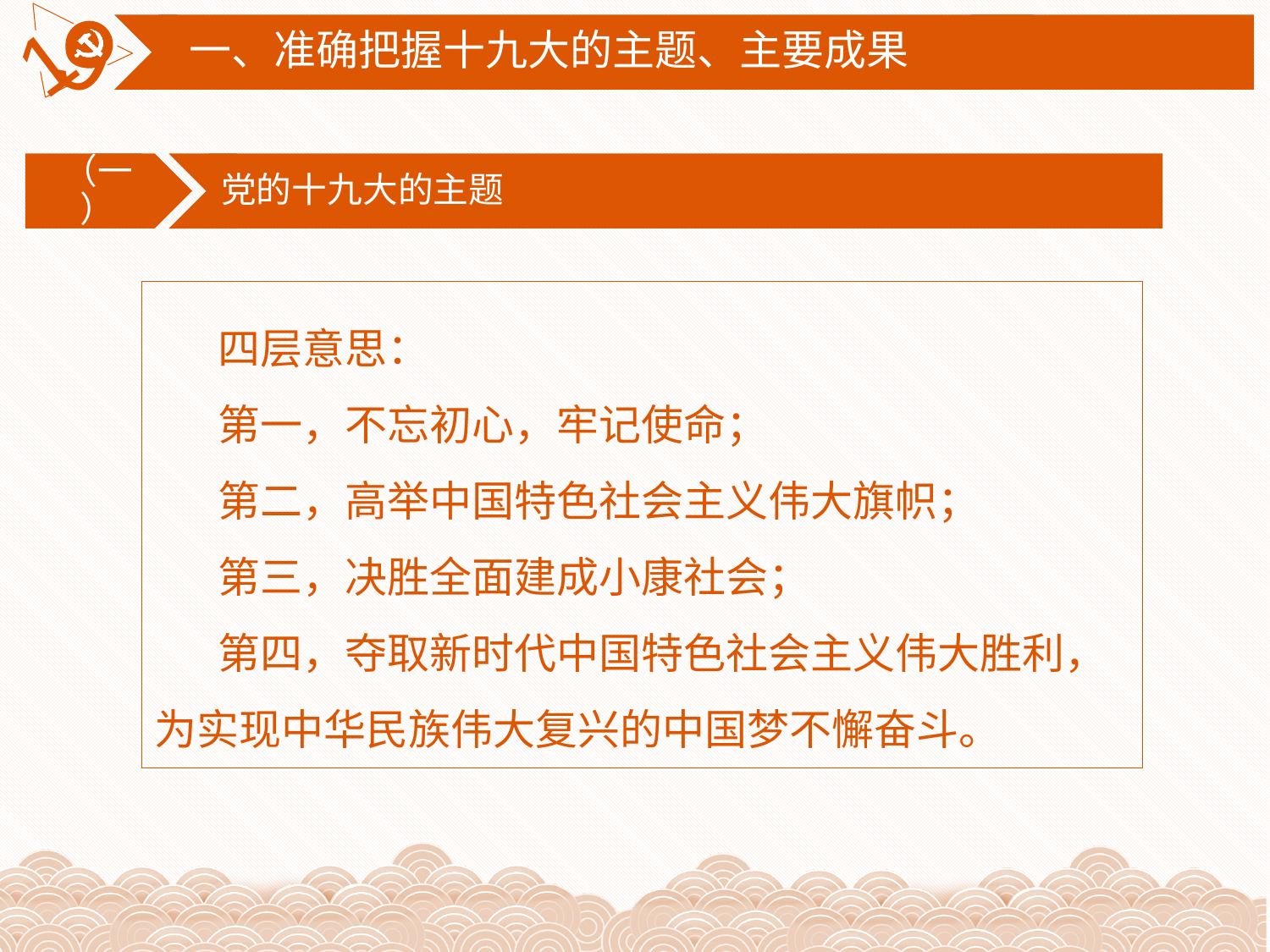

一、准确把握十九大的主题、主要成果

（一）

党的十九大的主题
四层意思：
第一，不忘初心，牢记使命；
第二，高举中国特色社会主义伟大旗帜；
第三，决胜全面建成小康社会；
第四，夺取新时代中国特色社会主义伟大胜利，为实现中华民族伟大复兴的中国梦不懈奋斗。